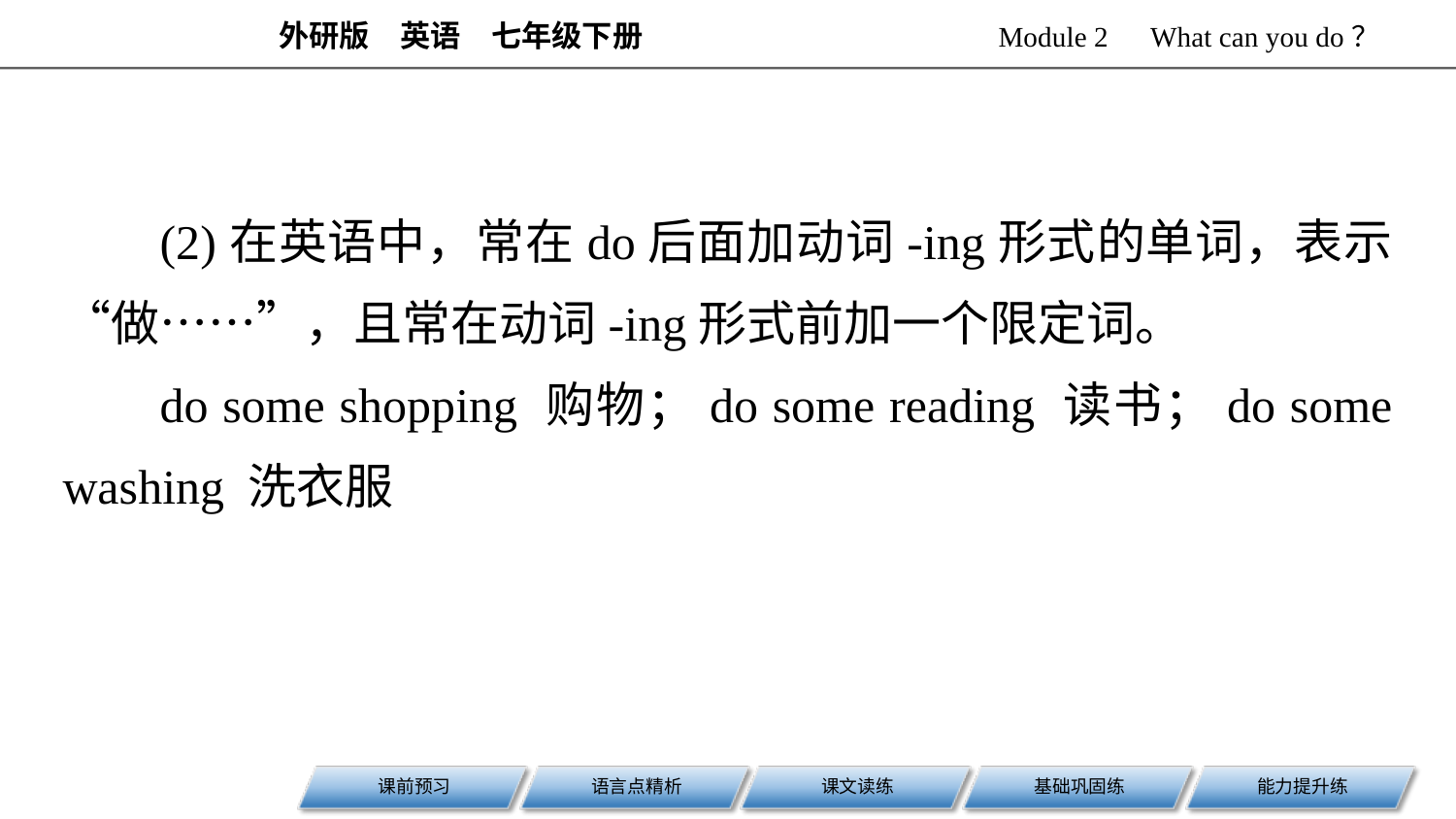

(2)在英语中，常在do后面加动词-ing形式的单词，表示“做……”，且常在动词-ing形式前加一个限定词。
do some shopping 购物；do some reading 读书；do some washing 洗衣服